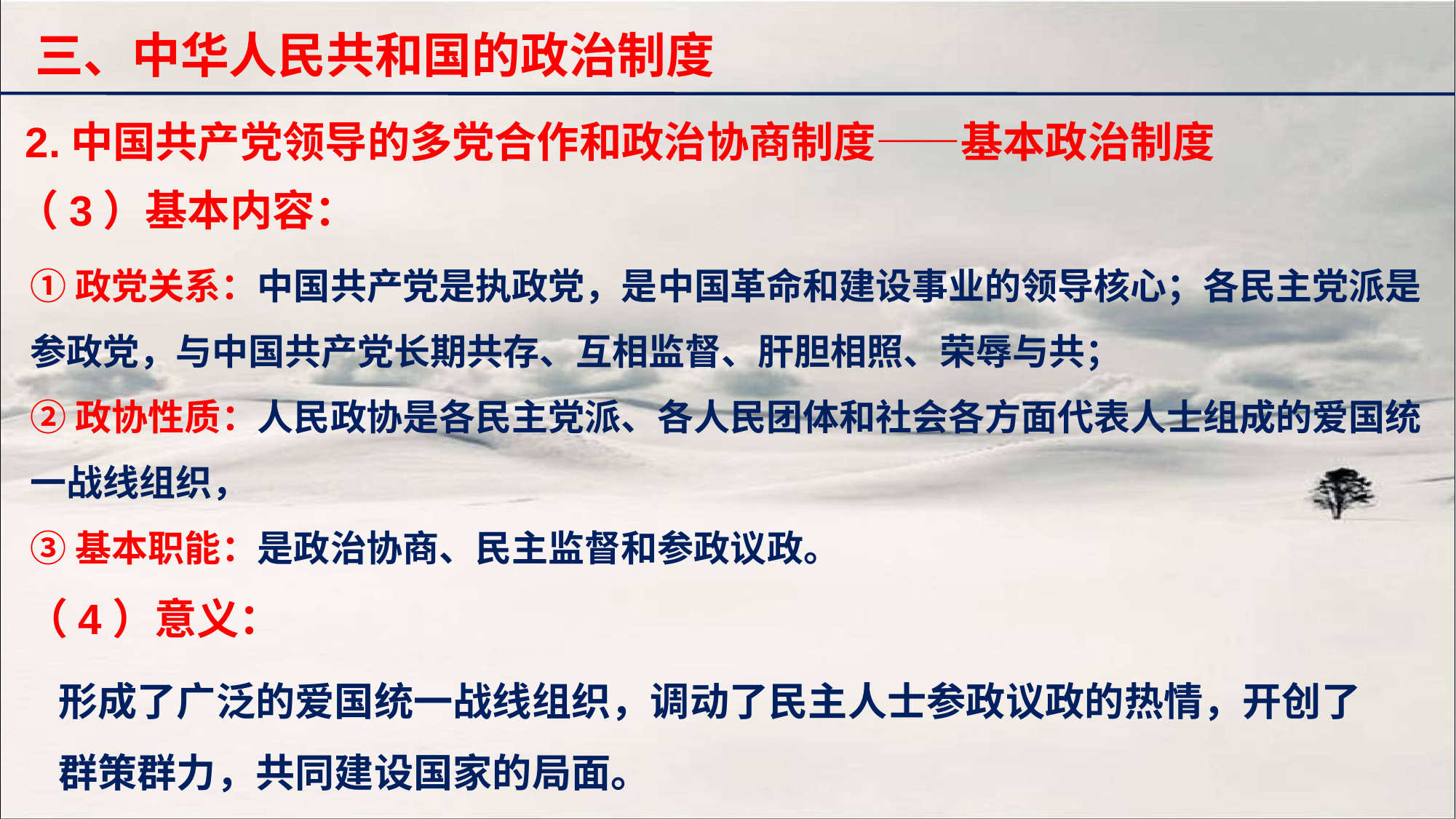

三、中华人民共和国的政治制度
2.中国共产党领导的多党合作和政治协商制度——基本政治制度
（3）基本内容：
①政党关系：中国共产党是执政党，是中国革命和建设事业的领导核心；各民主党派是参政党，与中国共产党长期共存、互相监督、肝胆相照、荣辱与共；
②政协性质：人民政协是各民主党派、各人民团体和社会各方面代表人士组成的爱国统一战线组织，
③基本职能：是政治协商、民主监督和参政议政。
（4）意义：
形成了广泛的爱国统一战线组织，调动了民主人士参政议政的热情，开创了群策群力，共同建设国家的局面。